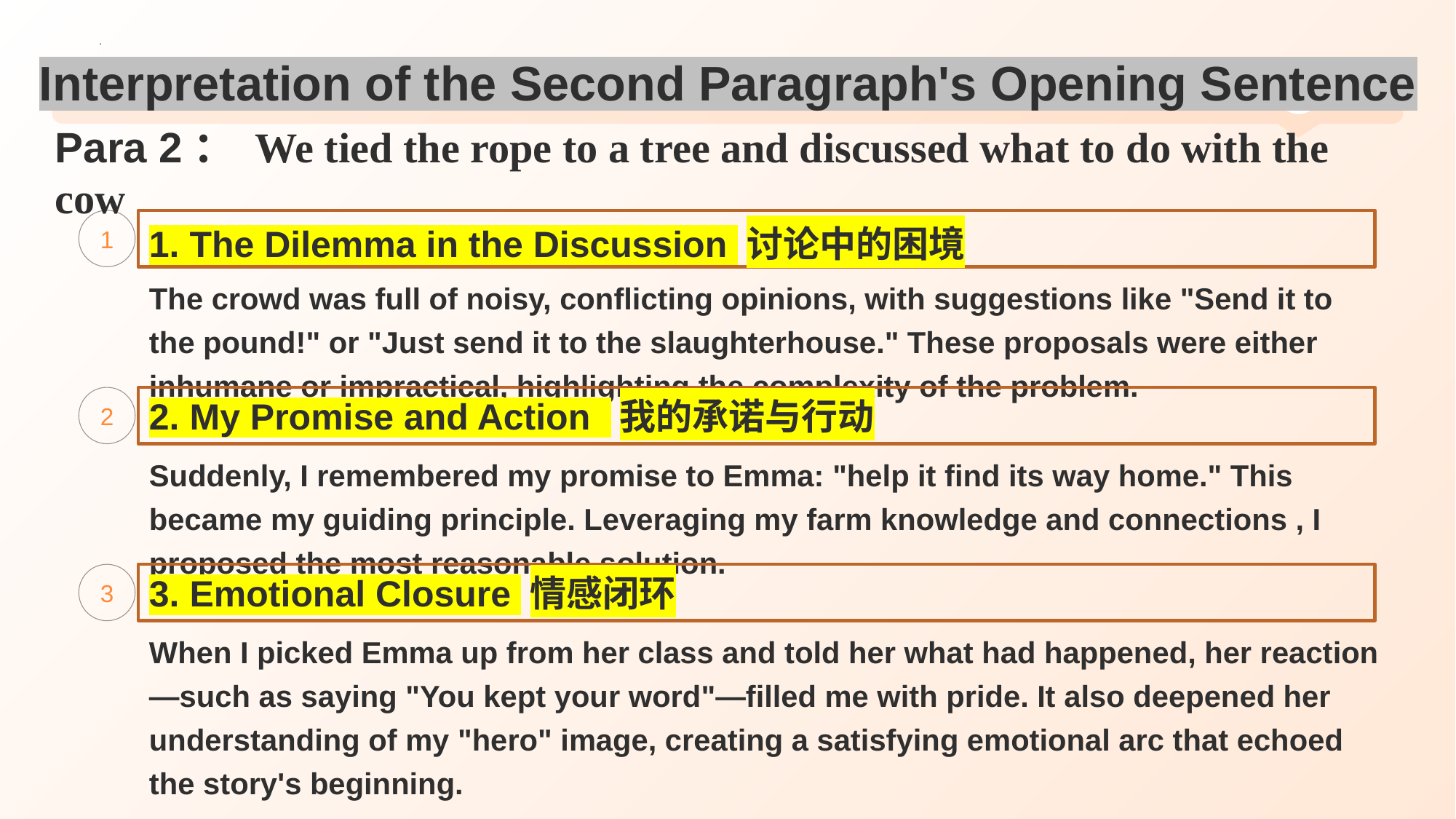

# Interpretation of the Second Paragraph's Opening Sentence
Para 2： We tied the rope to a tree and discussed what to do with the cow
1
1. The Dilemma in the Discussion 讨论中的困境
The crowd was full of noisy, conflicting opinions, with suggestions like "Send it to the pound!" or "Just send it to the slaughterhouse." These proposals were either inhumane or impractical, highlighting the complexity of the problem.
2

2. My Promise and Action  我的承诺与行动

Suddenly, I remembered my promise to Emma: "help it find its way home." This became my guiding principle. Leveraging my farm knowledge and connections , I proposed the most reasonable solution.
3

3. Emotional Closure 情感闭环

When I picked Emma up from her class and told her what had happened, her reaction—such as saying "You kept your word"—filled me with pride. It also deepened her understanding of my "hero" image, creating a satisfying emotional arc that echoed the story's beginning.